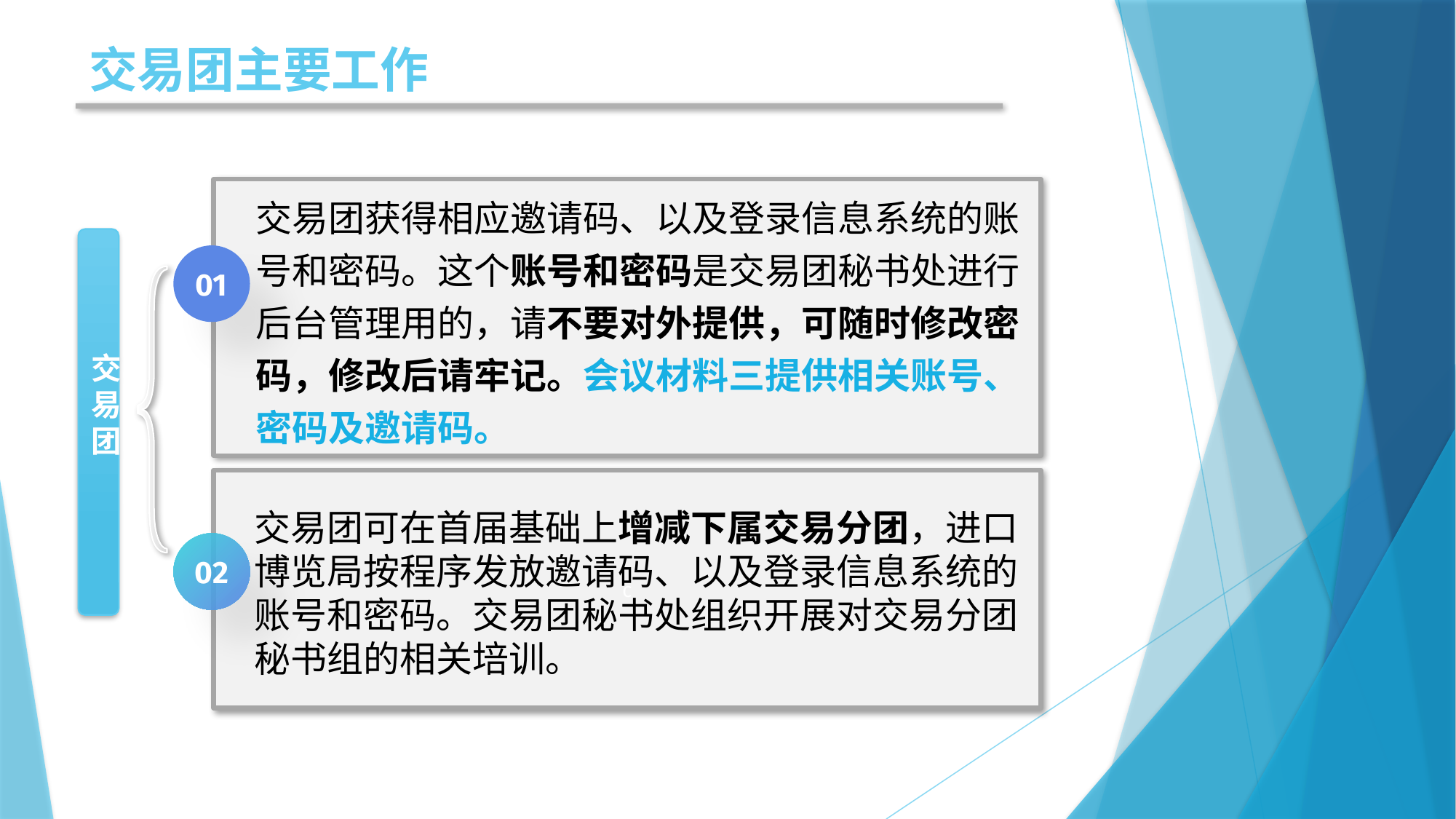

交易团主要工作

cc
交易团获得相应邀请码、以及登录信息系统的账号和密码。这个账号和密码是交易团秘书处进行后台管理用的，请不要对外提供，可随时修改密码，修改后请牢记。会议材料三提供相关账号、密码及邀请码。
交易团

01

c
交易团可在首届基础上增减下属交易分团，进口博览局按程序发放邀请码、以及登录信息系统的账号和密码。交易团秘书处组织开展对交易分团秘书组的相关培训。

02